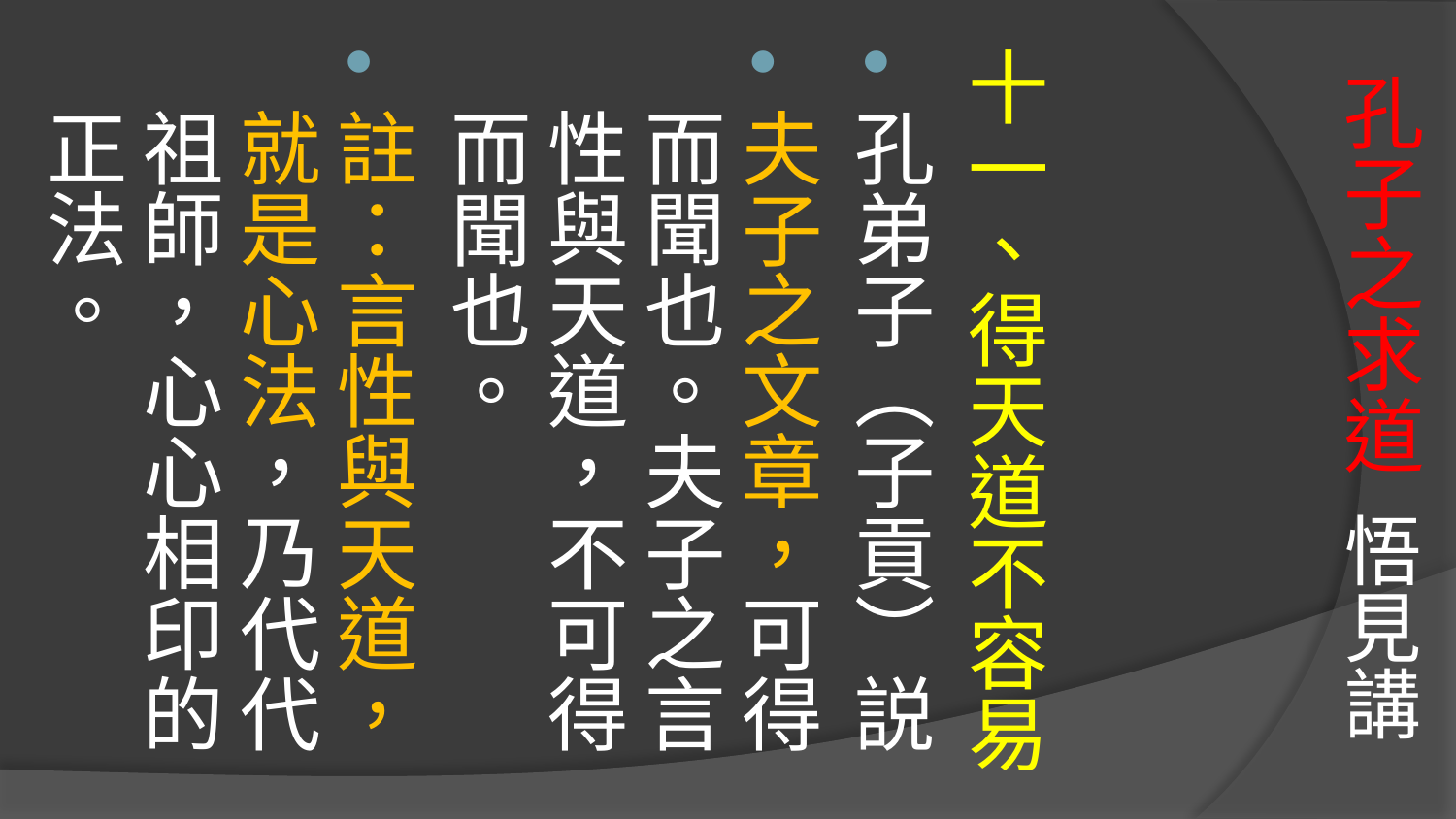

# 孔子之求道  悟見講
十一、得天道不容易
孔弟子（子貢）説
夫子之文章，可得而聞也。夫子之言性與天道，不可得而聞也。
註：言性與天道，就是心法，乃代代祖師，心心相印的正法。